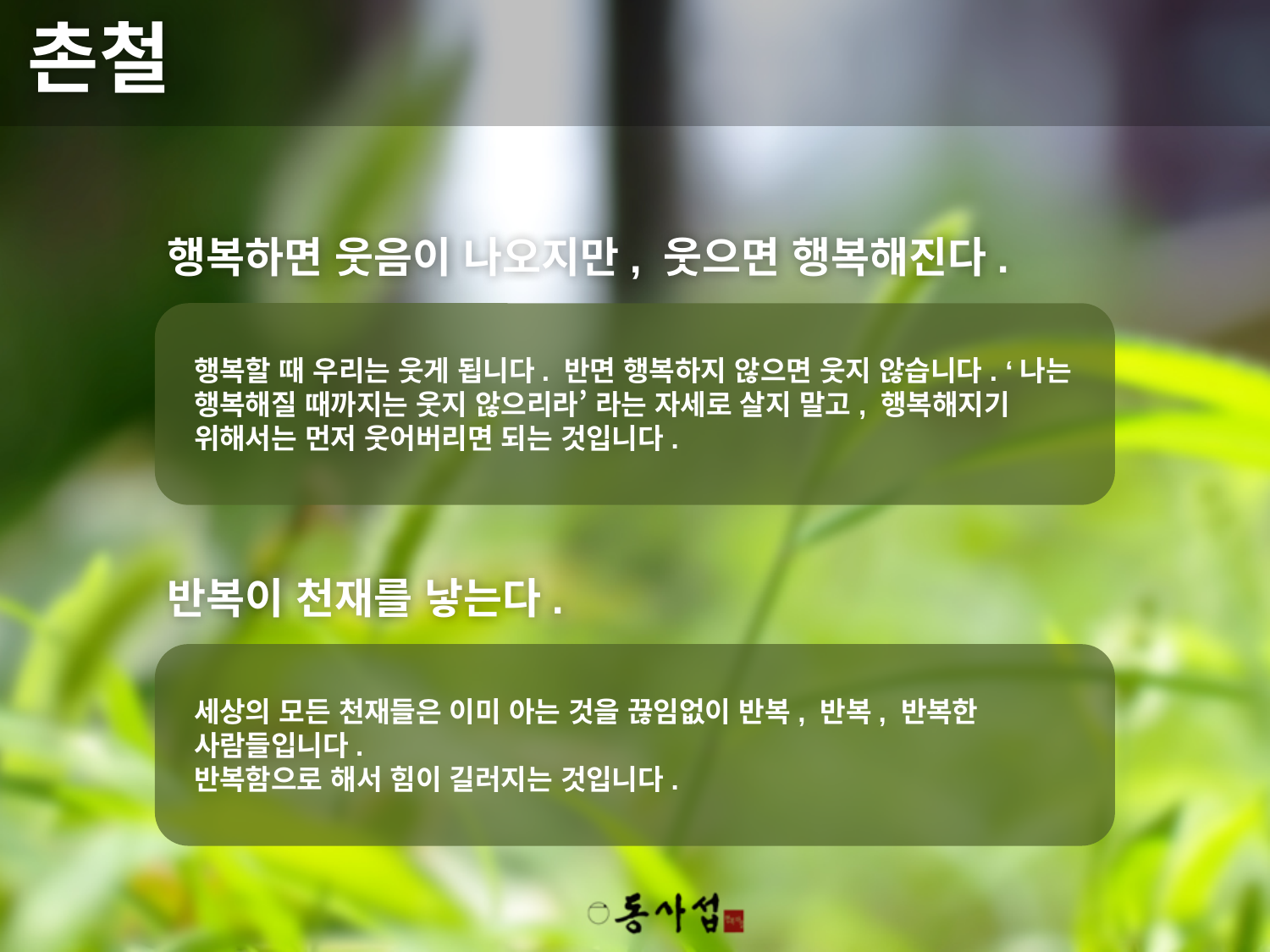

촌철
행복하면 웃음이 나오지만, 웃으면 행복해진다.
행복할 때 우리는 웃게 됩니다. 반면 행복하지 않으면 웃지 않습니다. ‘나는 행복해질 때까지는 웃지 않으리라’ 라는 자세로 살지 말고, 행복해지기 위해서는 먼저 웃어버리면 되는 것입니다.
반복이 천재를 낳는다.
세상의 모든 천재들은 이미 아는 것을 끊임없이 반복, 반복, 반복한 사람들입니다.
반복함으로 해서 힘이 길러지는 것입니다.